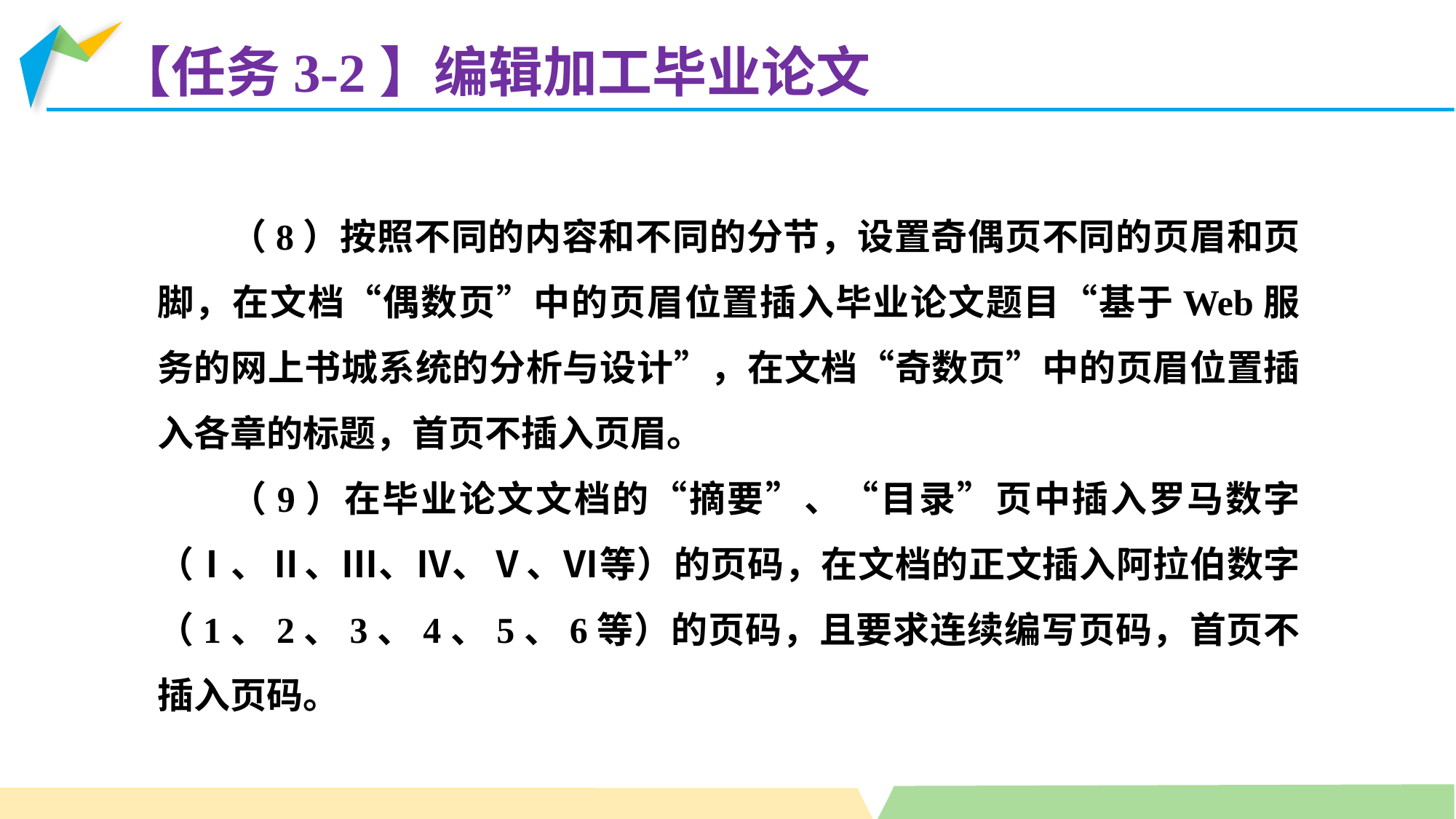

【任务3-2】编辑加工毕业论文
（8）按照不同的内容和不同的分节，设置奇偶页不同的页眉和页脚，在文档“偶数页”中的页眉位置插入毕业论文题目“基于Web服务的网上书城系统的分析与设计”，在文档“奇数页”中的页眉位置插入各章的标题，首页不插入页眉。
（9）在毕业论文文档的“摘要”、“目录”页中插入罗马数字（Ⅰ、Ⅱ、Ⅲ、Ⅳ、Ⅴ、Ⅵ等）的页码，在文档的正文插入阿拉伯数字（1、2、3、4、5、6等）的页码，且要求连续编写页码，首页不插入页码。